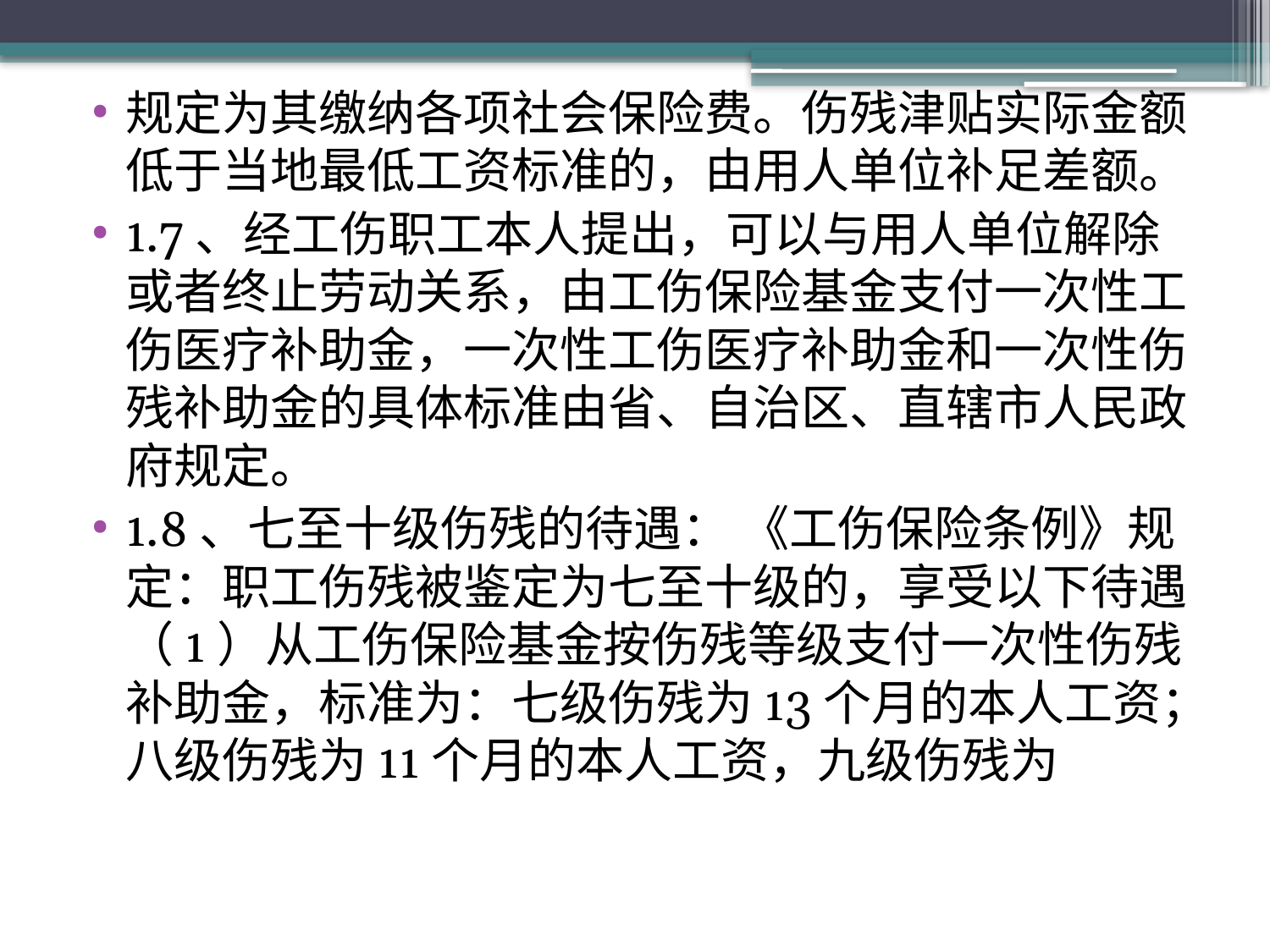

规定为其缴纳各项社会保险费。伤残津贴实际金额低于当地最低工资标准的，由用人单位补足差额。
1.7、经工伤职工本人提出，可以与用人单位解除或者终止劳动关系，由工伤保险基金支付一次性工伤医疗补助金，一次性工伤医疗补助金和一次性伤残补助金的具体标准由省、自治区、直辖市人民政府规定。
1.8、七至十级伤残的待遇： 《工伤保险条例》规定：职工伤残被鉴定为七至十级的，享受以下待遇（1）从工伤保险基金按伤残等级支付一次性伤残补助金，标准为：七级伤残为13个月的本人工资；八级伤残为11个月的本人工资，九级伤残为